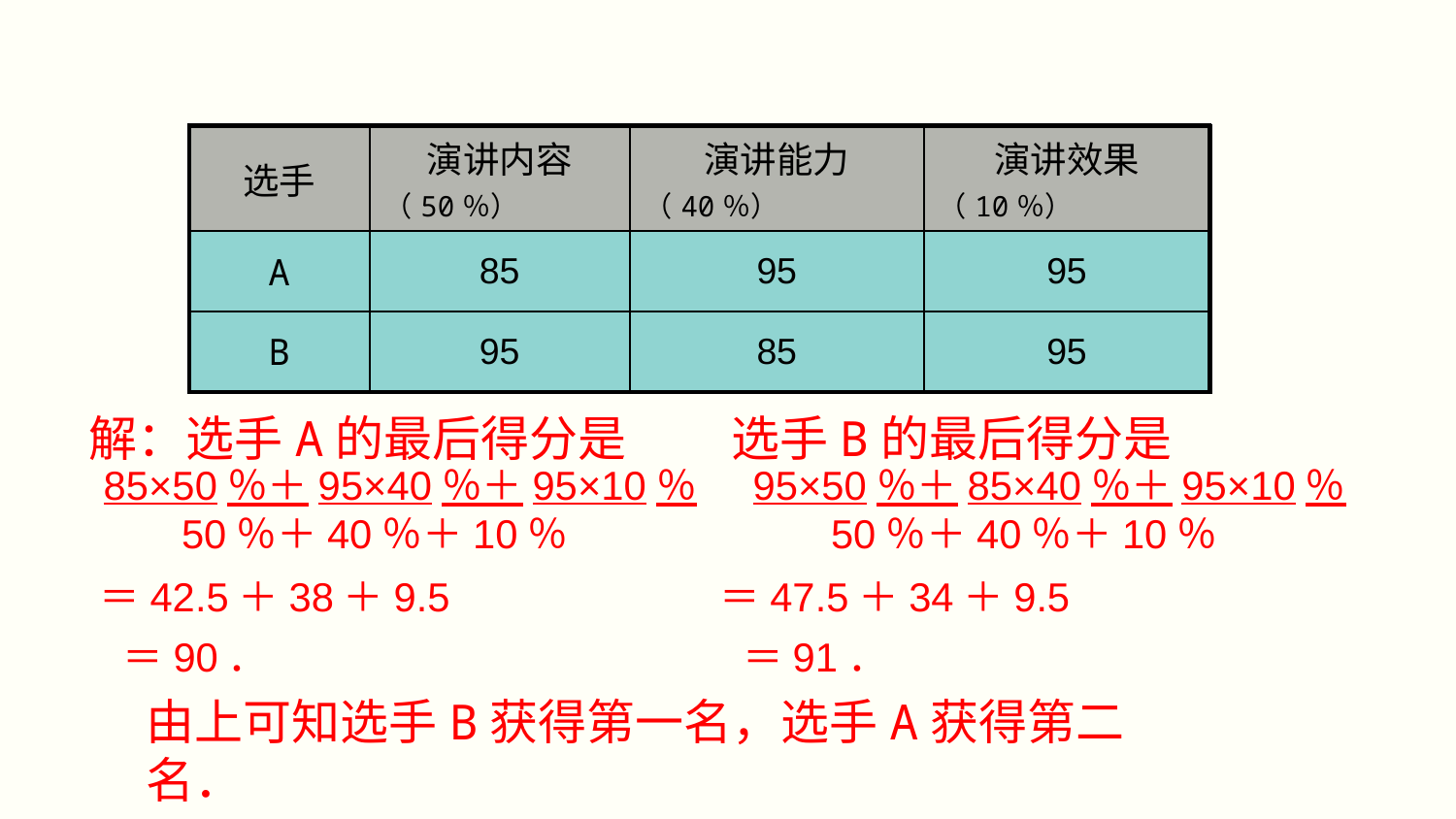

| 选手 | 演讲内容 （50％） | 演讲能力 （40％） | 演讲效果 （10％） |
| --- | --- | --- | --- |
| A | 85 | 95 | 95 |
| B | 95 | 85 | 95 |
解：选手A的最后得分是
85×50％＋95×40％＋95×10％
       50％＋40％＋10％
＝42.5＋38＋9.5
＝90．
选手B的最后得分是
95×50％＋85×40％＋95×10％
       50％＋40％＋10％
＝47.5＋34＋9.5
＝91．
由上可知选手B获得第一名，选手A获得第二名．